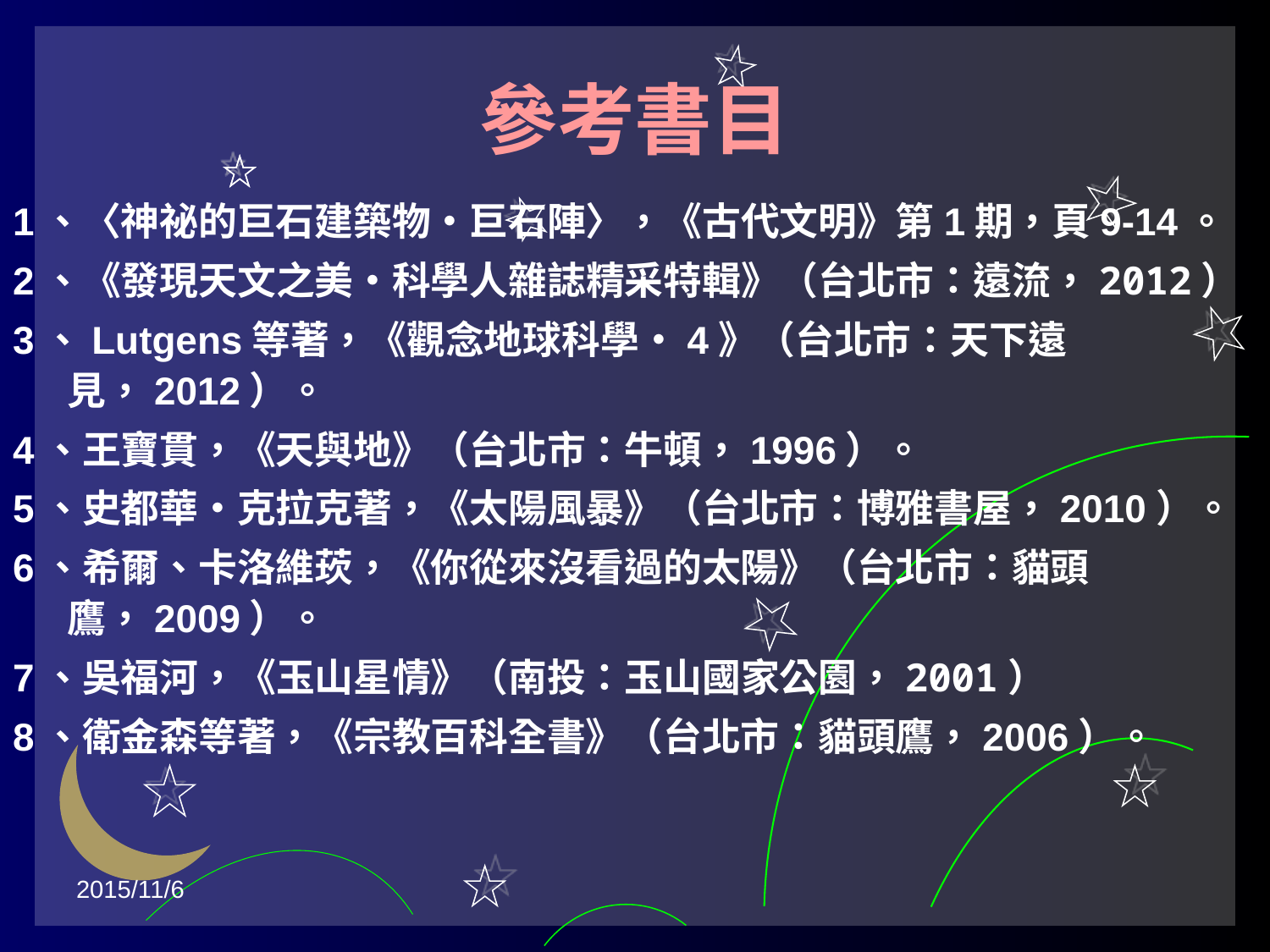

# 參考書目
1、〈神祕的巨石建築物•巨石陣〉，《古代文明》第1期，頁9-14。
2、《發現天文之美•科學人雜誌精采特輯》（台北市：遠流，2012）
3、Lutgens等著，《觀念地球科學•4》（台北市：天下遠見，2012）。
4、王寶貫，《天與地》（台北市：牛頓，1996）。
5、史都華•克拉克著，《太陽風暴》（台北市：博雅書屋，2010）。
6、希爾、卡洛維莰，《你從來沒看過的太陽》（台北市：貓頭鷹，2009）。
7、吳福河，《玉山星情》（南投：玉山國家公園，2001）
8、衛金森等著，《宗教百科全書》（台北市：貓頭鷹，2006）。

2015/11/6